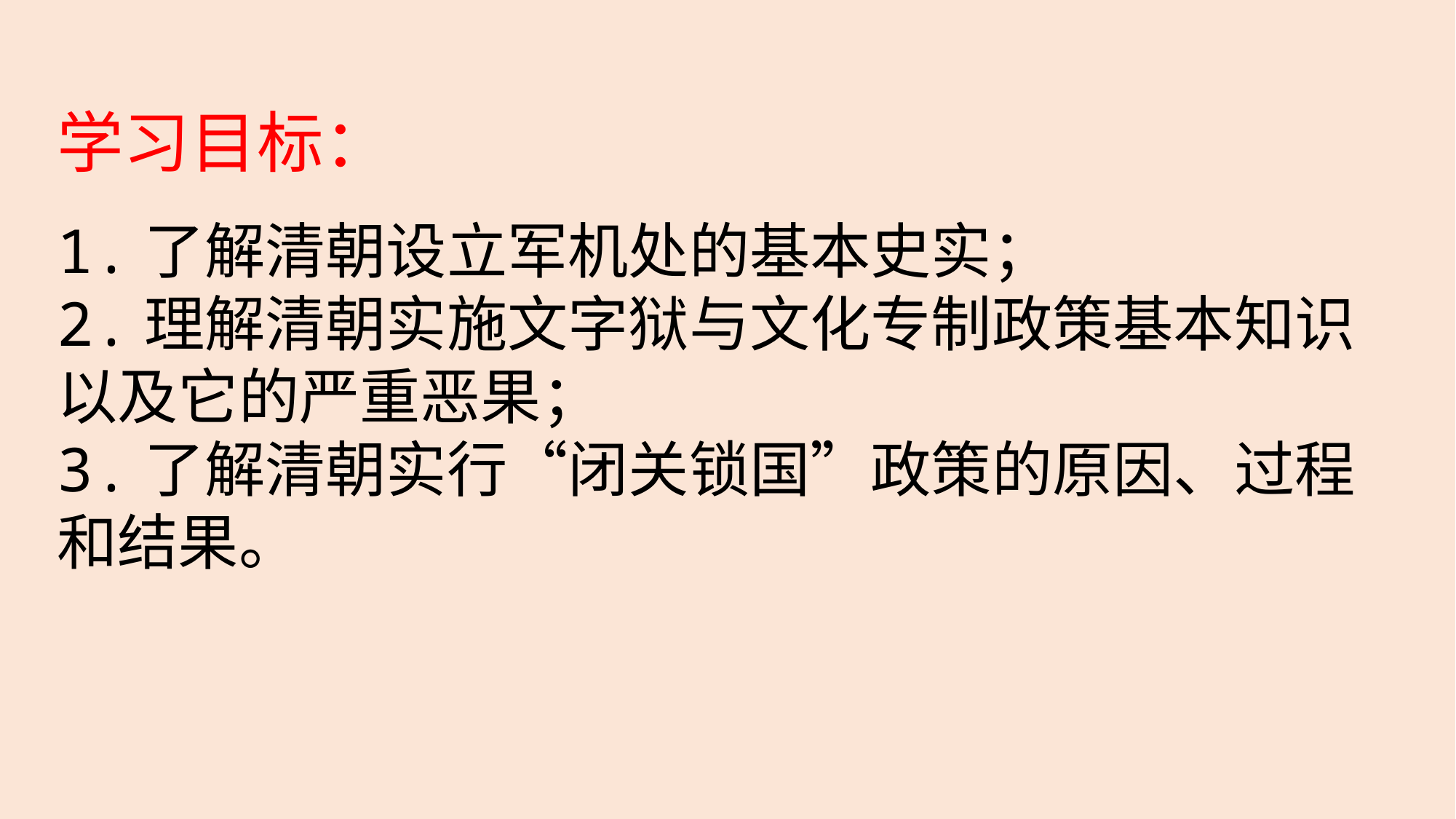

学习目标：

1.了解清朝设立军机处的基本史实；
2.理解清朝实施文字狱与文化专制政策基本知识以及它的严重恶果；
3.了解清朝实行“闭关锁国”政策的原因、过程和结果。